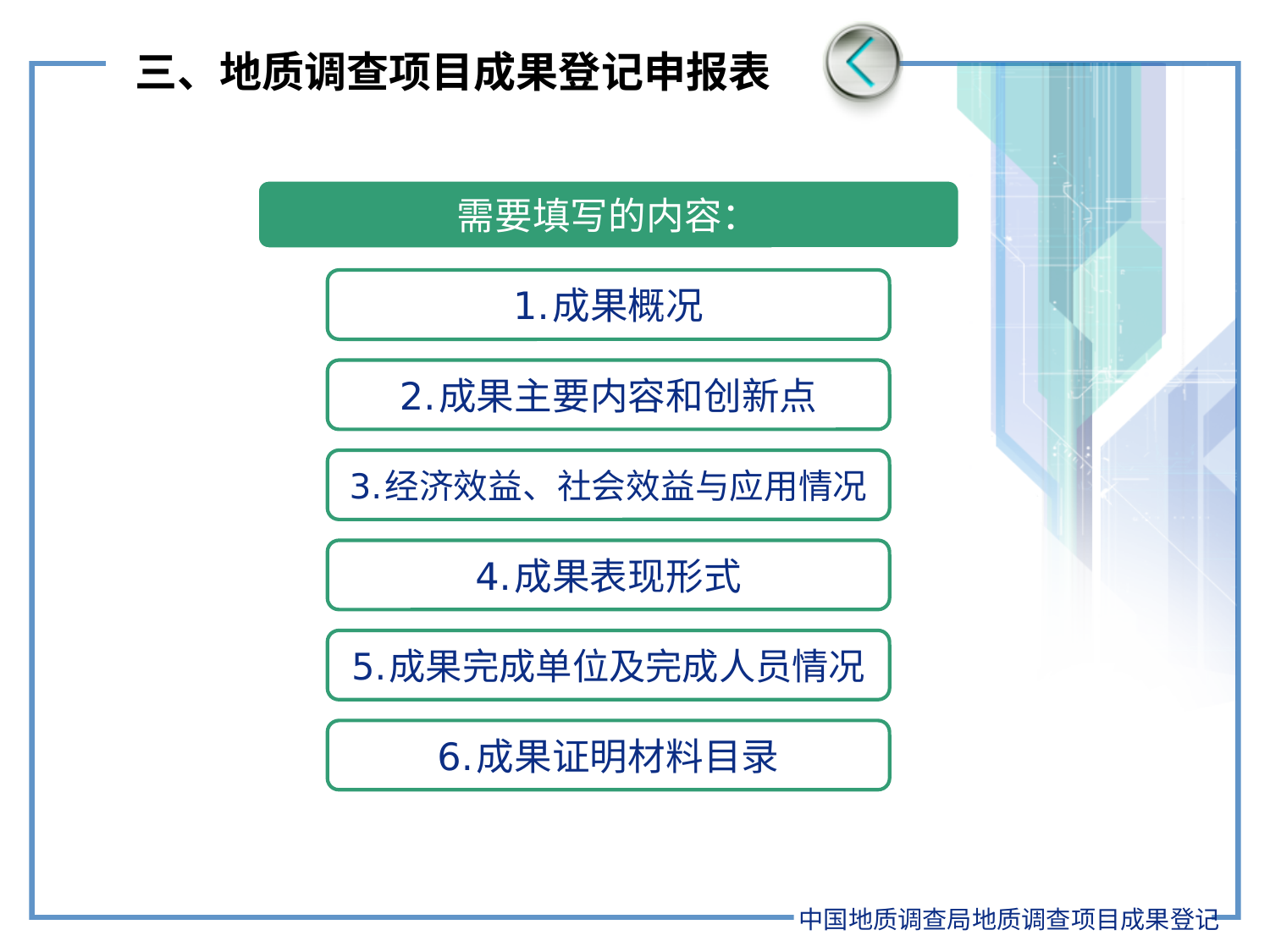

#
三、地质调查项目成果登记申报表
需要填写的内容：
1.成果概况
2.成果主要内容和创新点
3.经济效益、社会效益与应用情况
4.成果表现形式
5.成果完成单位及完成人员情况
6.成果证明材料目录
中国地质调查局地质调查项目成果登记